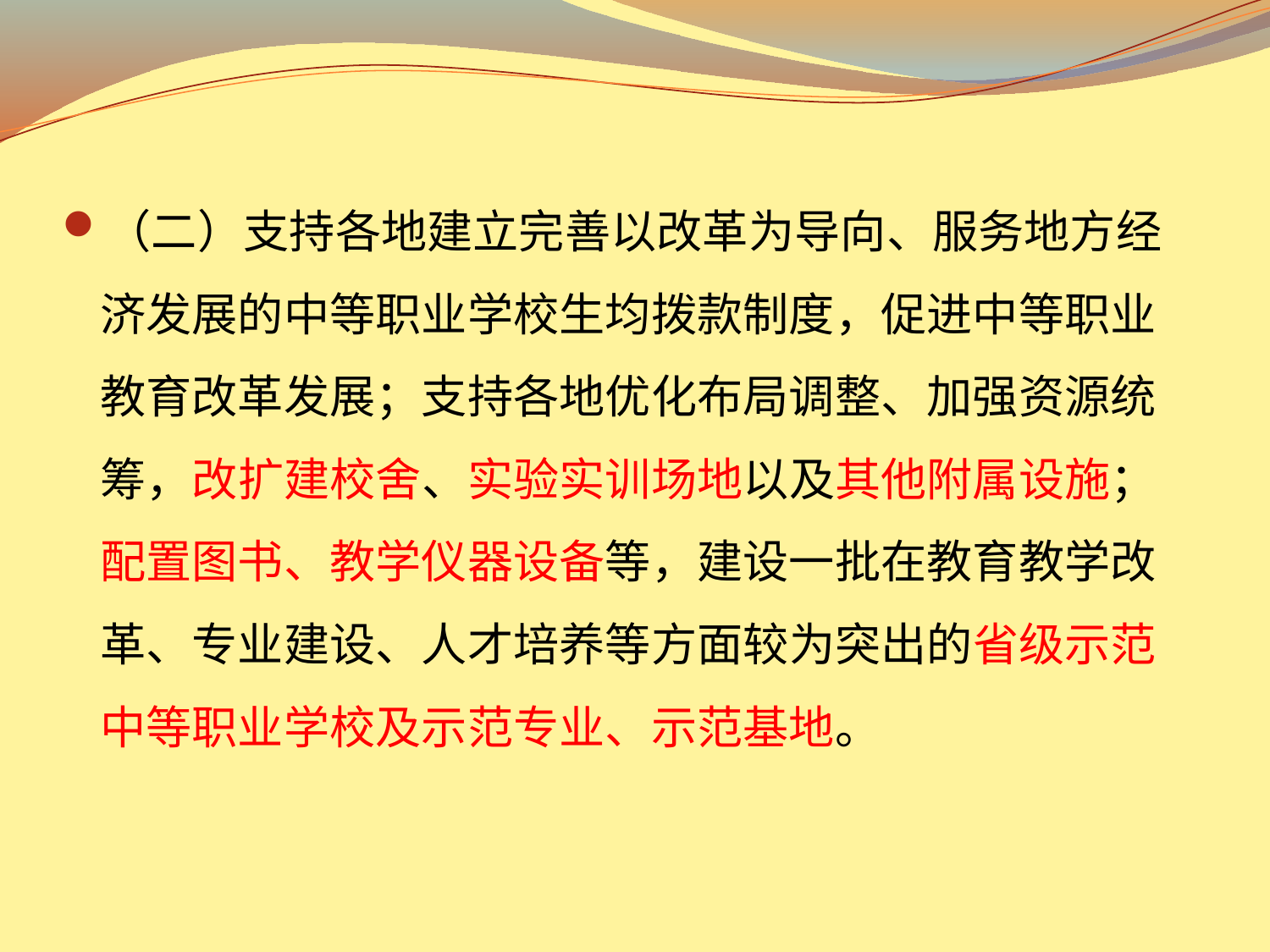

#
（二）支持各地建立完善以改革为导向、服务地方经济发展的中等职业学校生均拨款制度，促进中等职业教育改革发展；支持各地优化布局调整、加强资源统筹，改扩建校舍、实验实训场地以及其他附属设施；配置图书、教学仪器设备等，建设一批在教育教学改革、专业建设、人才培养等方面较为突出的省级示范中等职业学校及示范专业、示范基地。